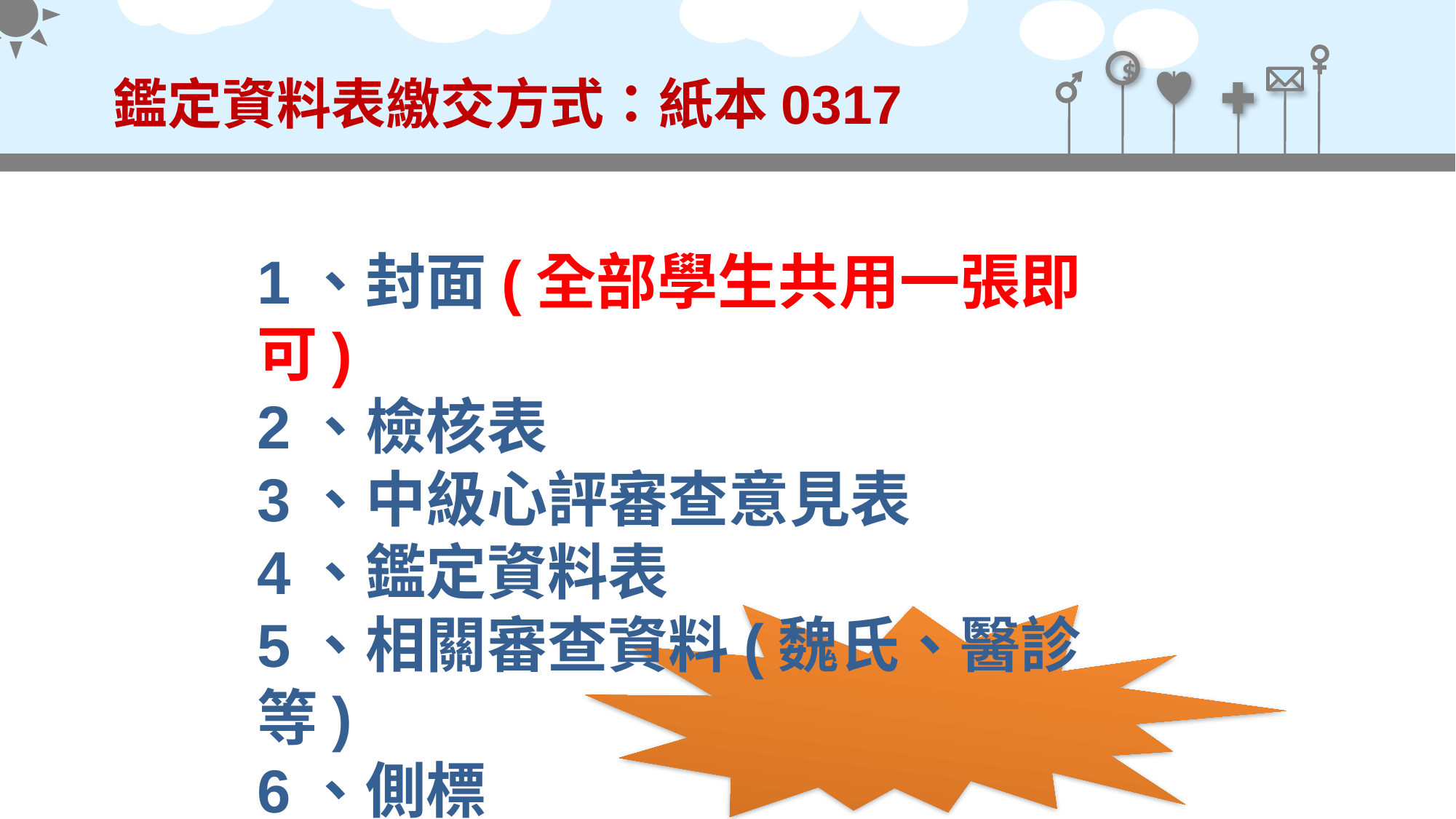

# 鑑定資料表繳交方式：紙本0317
1、封面(全部學生共用一張即可)
2、檢核表
3、中級心評審查意見表
4、鑑定資料表
5、相關審查資料(魏氏、醫診等)
6、側標
                         繳件不用分障別